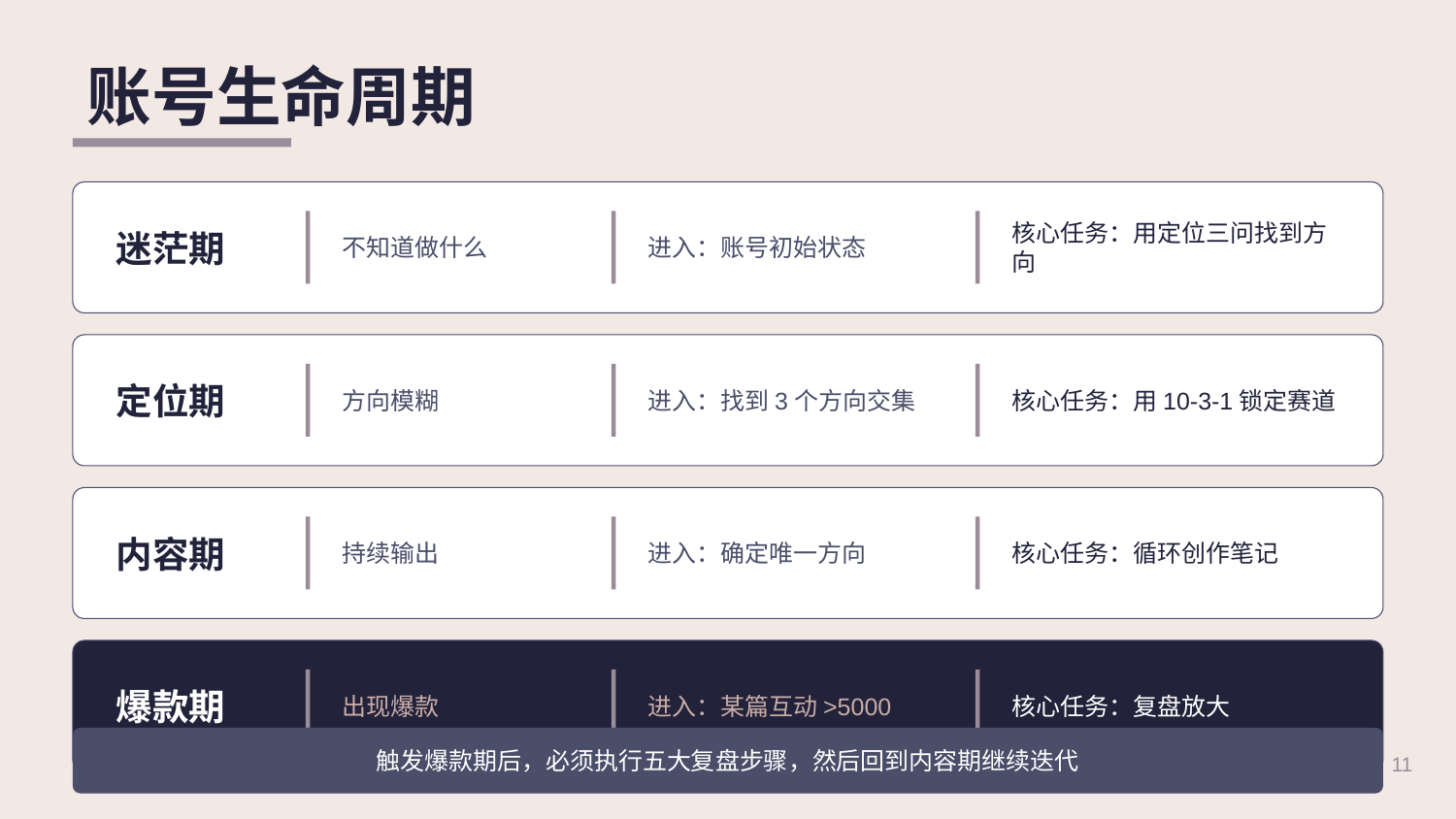

账号生命周期

迷茫期
不知道做什么
进入：账号初始状态
核心任务：用定位三问找到方向

定位期
方向模糊
进入：找到3个方向交集
核心任务：用10-3-1锁定赛道

内容期
持续输出
进入：确定唯一方向
核心任务：循环创作笔记

爆款期
出现爆款
进入：某篇互动>5000
核心任务：复盘放大

触发爆款期后，必须执行五大复盘步骤，然后回到内容期继续迭代
11